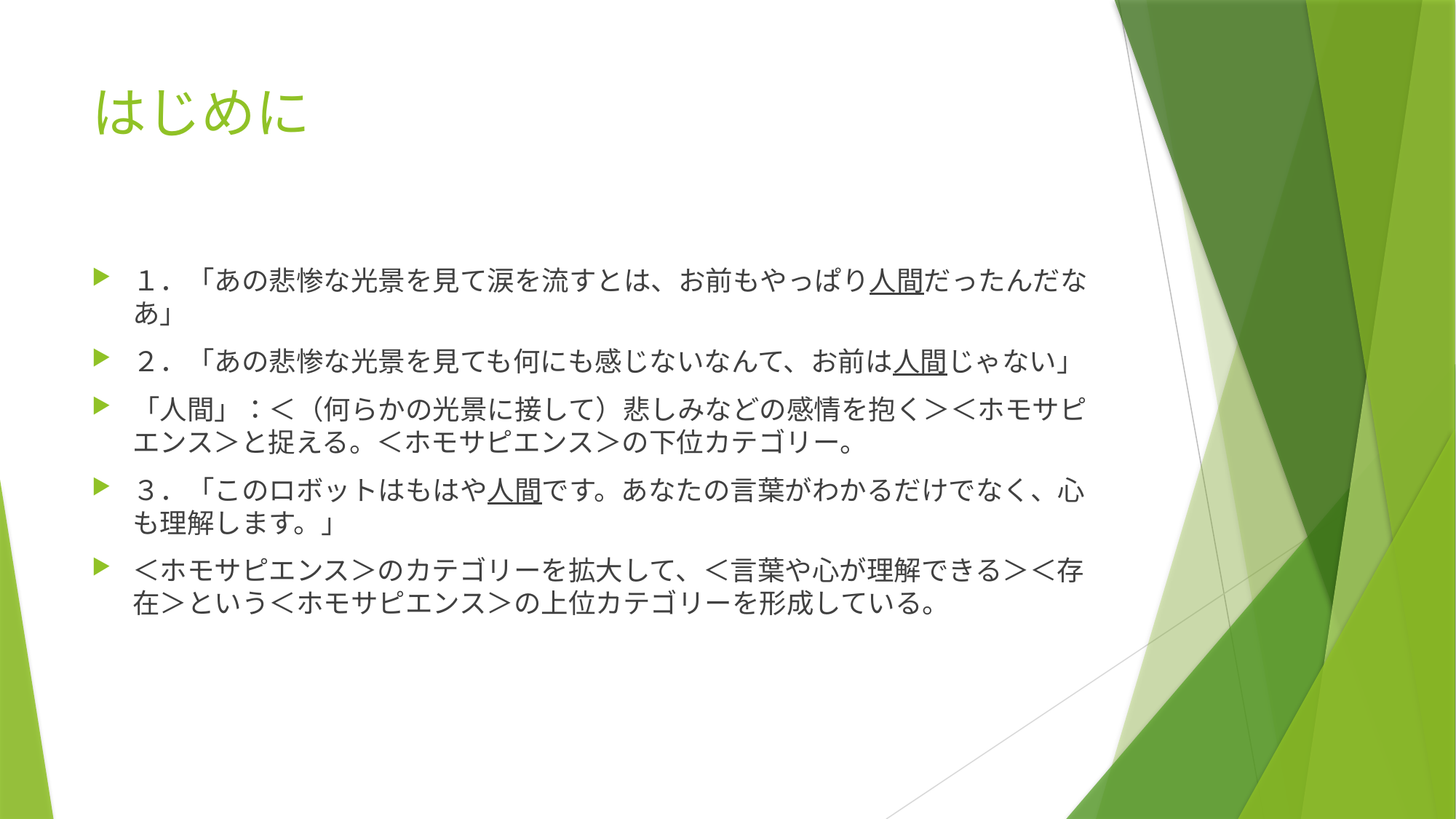

# はじめに
１．「あの悲惨な光景を見て涙を流すとは、お前もやっぱり人間だったんだなあ」
２．「あの悲惨な光景を見ても何にも感じないなんて、お前は人間じゃない」
「人間」：＜（何らかの光景に接して）悲しみなどの感情を抱く＞＜ホモサピエンス＞と捉える。＜ホモサピエンス＞の下位カテゴリー。
３．「このロボットはもはや人間です。あなたの言葉がわかるだけでなく、心も理解します。」
＜ホモサピエンス＞のカテゴリーを拡大して、＜言葉や心が理解できる＞＜存在＞という＜ホモサピエンス＞の上位カテゴリーを形成している。